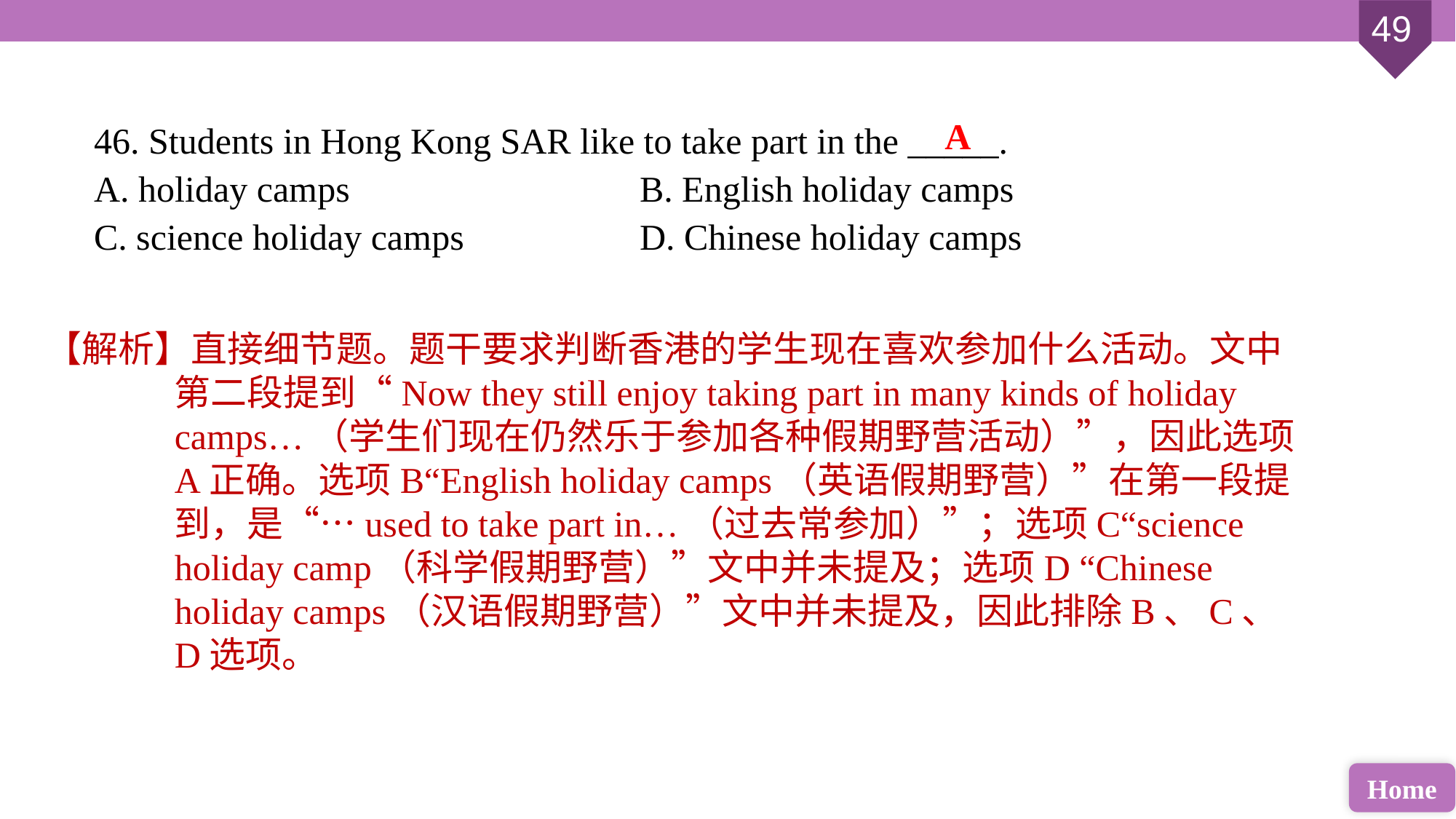

46. Students in Hong Kong SAR like to take part in the _____.
A. holiday camps 			B. English holiday camps
C. science holiday camps	 	D. Chinese holiday camps
A
【解析】直接细节题。题干要求判断香港的学生现在喜欢参加什么活动。文中第二段提到“Now they still enjoy taking part in many kinds of holiday camps…（学生们现在仍然乐于参加各种假期野营活动）”，因此选项A正确。选项B“English holiday camps（英语假期野营）”在第一段提到，是“…used to take part in…（过去常参加）”；选项C“science holiday camp（科学假期野营）”文中并未提及；选项D “Chinese holiday camps（汉语假期野营）”文中并未提及，因此排除B、C、D选项。